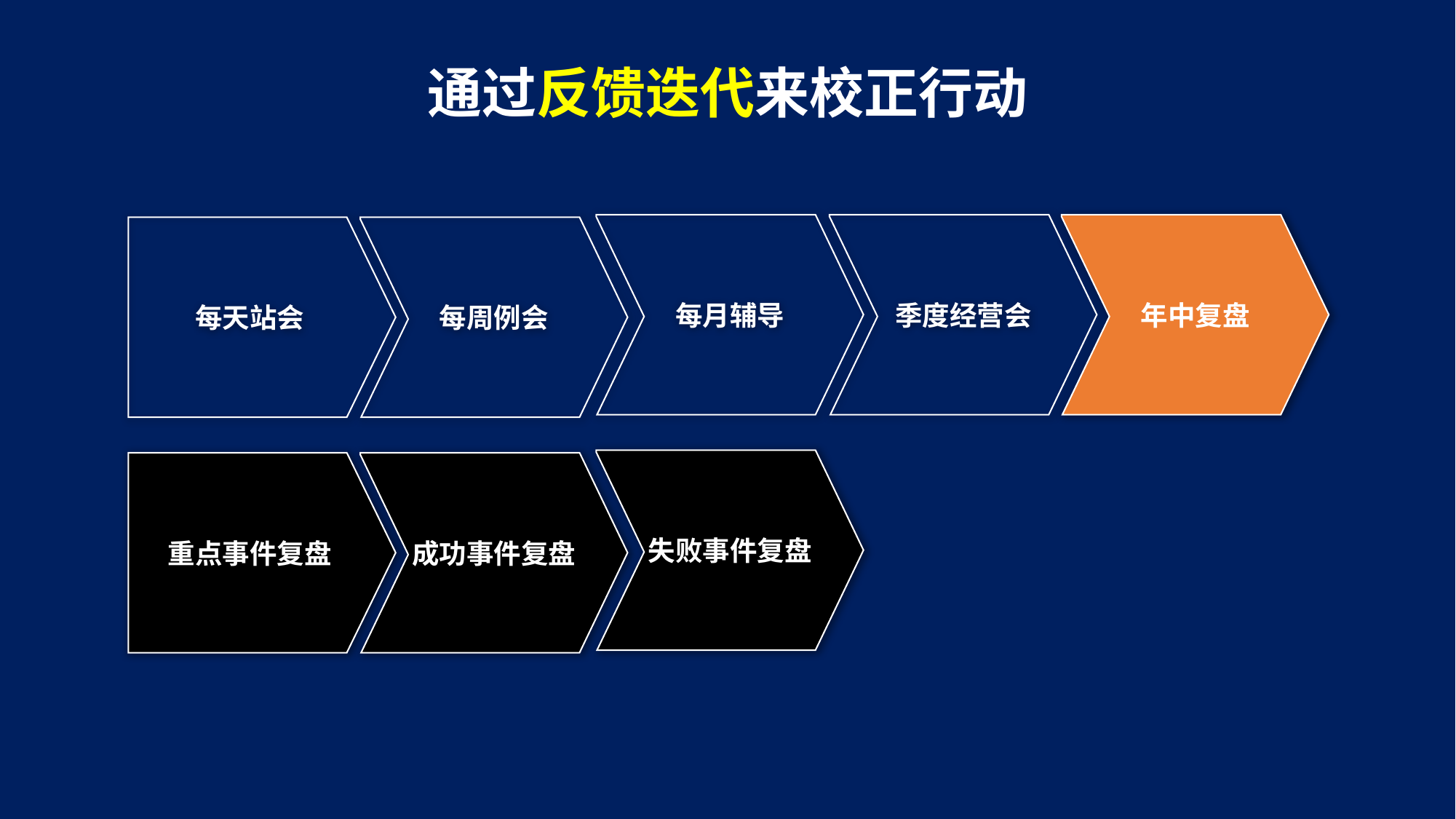

通过反馈迭代来校正行动
每月辅导
季度经营会
年中复盘
每天站会
每周例会
失败事件复盘
重点事件复盘
成功事件复盘